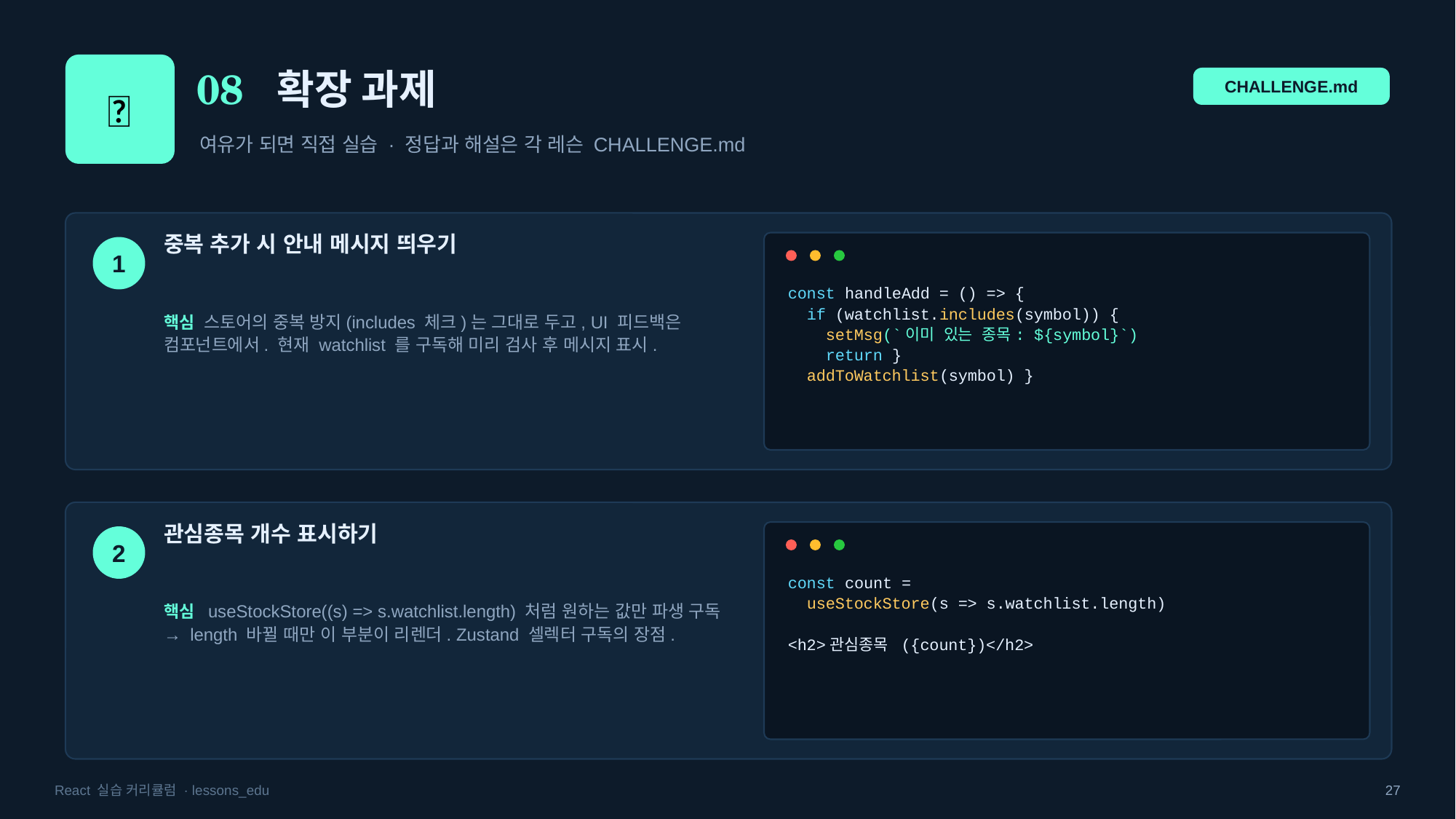

🧩
08  확장 과제
CHALLENGE.md
여유가 되면 직접 실습 · 정답과 해설은 각 레슨 CHALLENGE.md

중복 추가 시 안내 메시지 띄우기

1

const handleAdd = () => {
  if (watchlist.includes(symbol)) {
    setMsg(`이미 있는 종목: ${symbol}`)
    return }
  addToWatchlist(symbol) }
핵심  스토어의 중복 방지(includes 체크)는 그대로 두고, UI 피드백은 컴포넌트에서. 현재 watchlist 를 구독해 미리 검사 후 메시지 표시.

관심종목 개수 표시하기

2

const count =
  useStockStore(s => s.watchlist.length)

<h2>관심종목 ({count})</h2>
핵심  useStockStore((s) => s.watchlist.length) 처럼 원하는 값만 파생 구독 → length 바뀔 때만 이 부분이 리렌더. Zustand 셀렉터 구독의 장점.
React 실습 커리큘럼 · lessons_edu
27